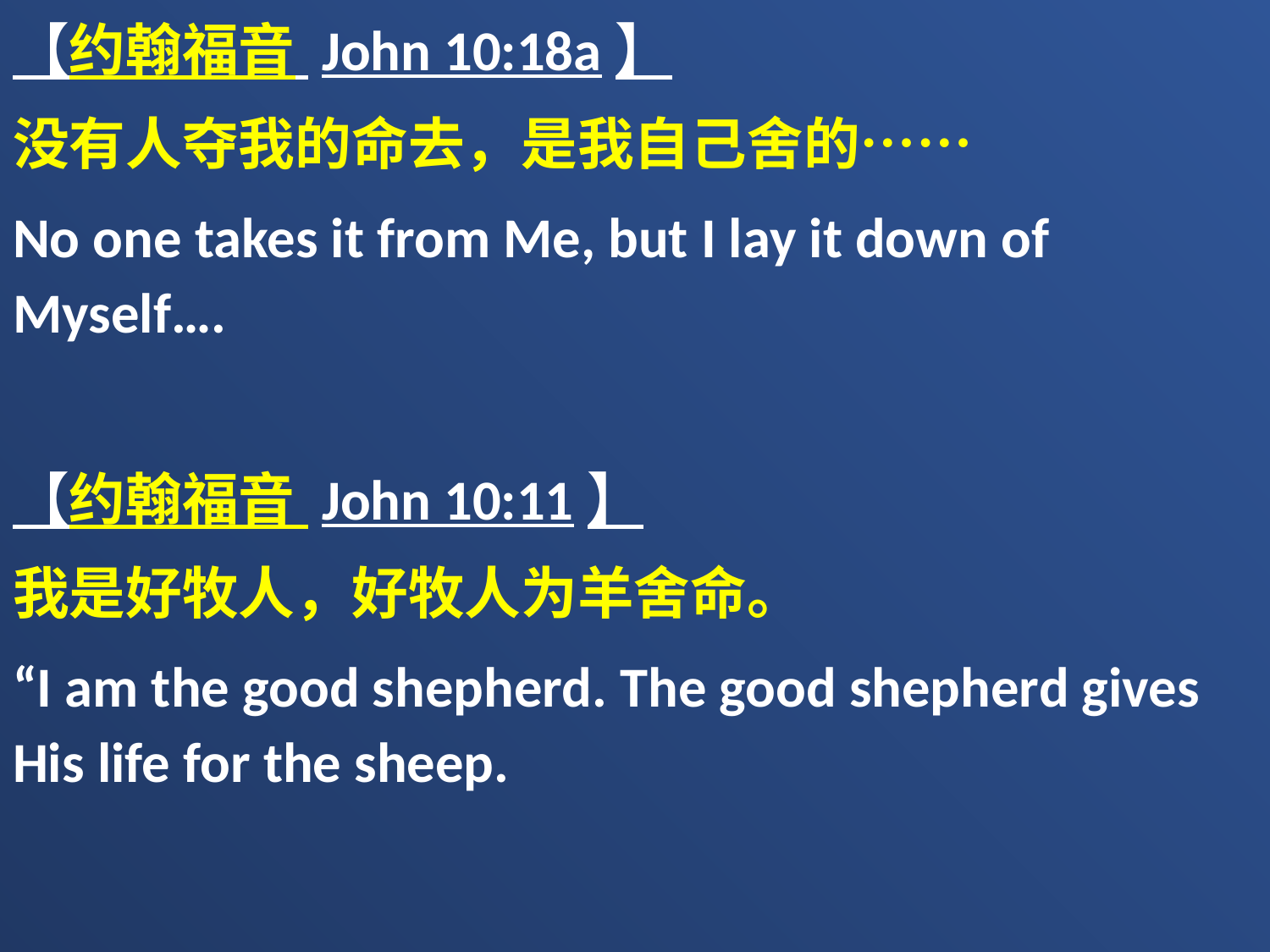

【约翰福音 John 10:18a】
没有人夺我的命去，是我自己舍的……
No one takes it from Me, but I lay it down of Myself….

【约翰福音 John 10:11】
我是好牧人，好牧人为羊舍命。
“I am the good shepherd. The good shepherd gives His life for the sheep.